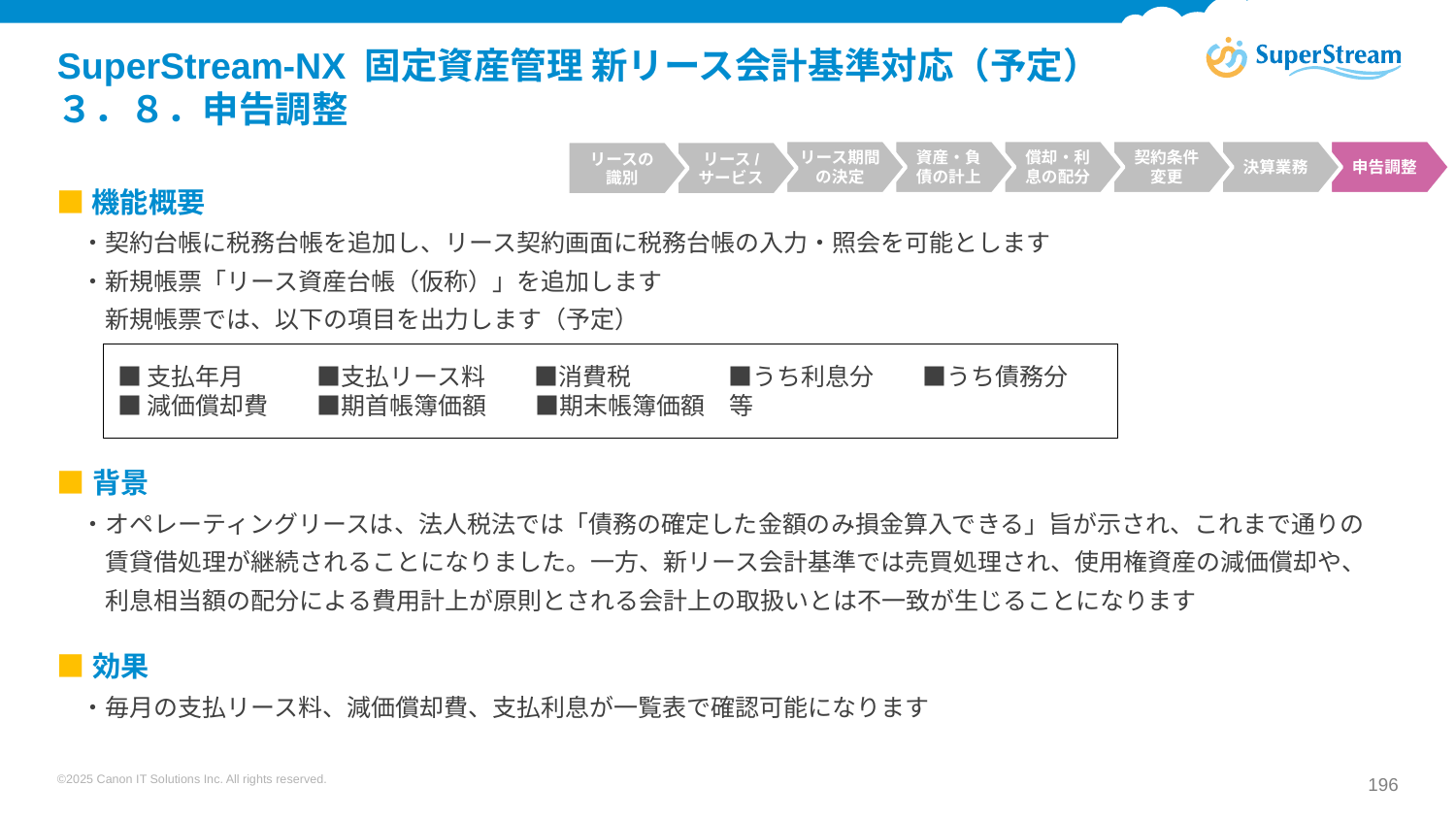

# SuperStream-NX 固定資産管理 新リース会計基準対応（予定） ３．８．申告調整
リース期間の決定
資産・負債の計上
償却・利息の配分
契約条件
変更
決算業務
申告調整
リースの
識別
リース/
サービス
■機能概要
　・契約台帳に税務台帳を追加し、リース契約画面に税務台帳の入力・照会を可能とします
　・新規帳票「リース資産台帳（仮称）」を追加します
　　新規帳票では、以下の項目を出力します（予定）

■支払年月　　　■支払リース料　　■消費税　　　　■うち利息分　　■うち債務分
■減価償却費　　■期首帳簿価額　　■期末帳簿価額　等
■背景
　・オペレーティングリースは、法人税法では「債務の確定した金額のみ損金算入できる」旨が示され、これまで通りの
　　賃貸借処理が継続されることになりました。一方、新リース会計基準では売買処理され、使用権資産の減価償却や、
　　利息相当額の配分による費用計上が原則とされる会計上の取扱いとは不一致が生じることになります
■効果
　・毎月の支払リース料、減価償却費、支払利息が一覧表で確認可能になります
©2025 Canon IT Solutions Inc. All rights reserved.
196